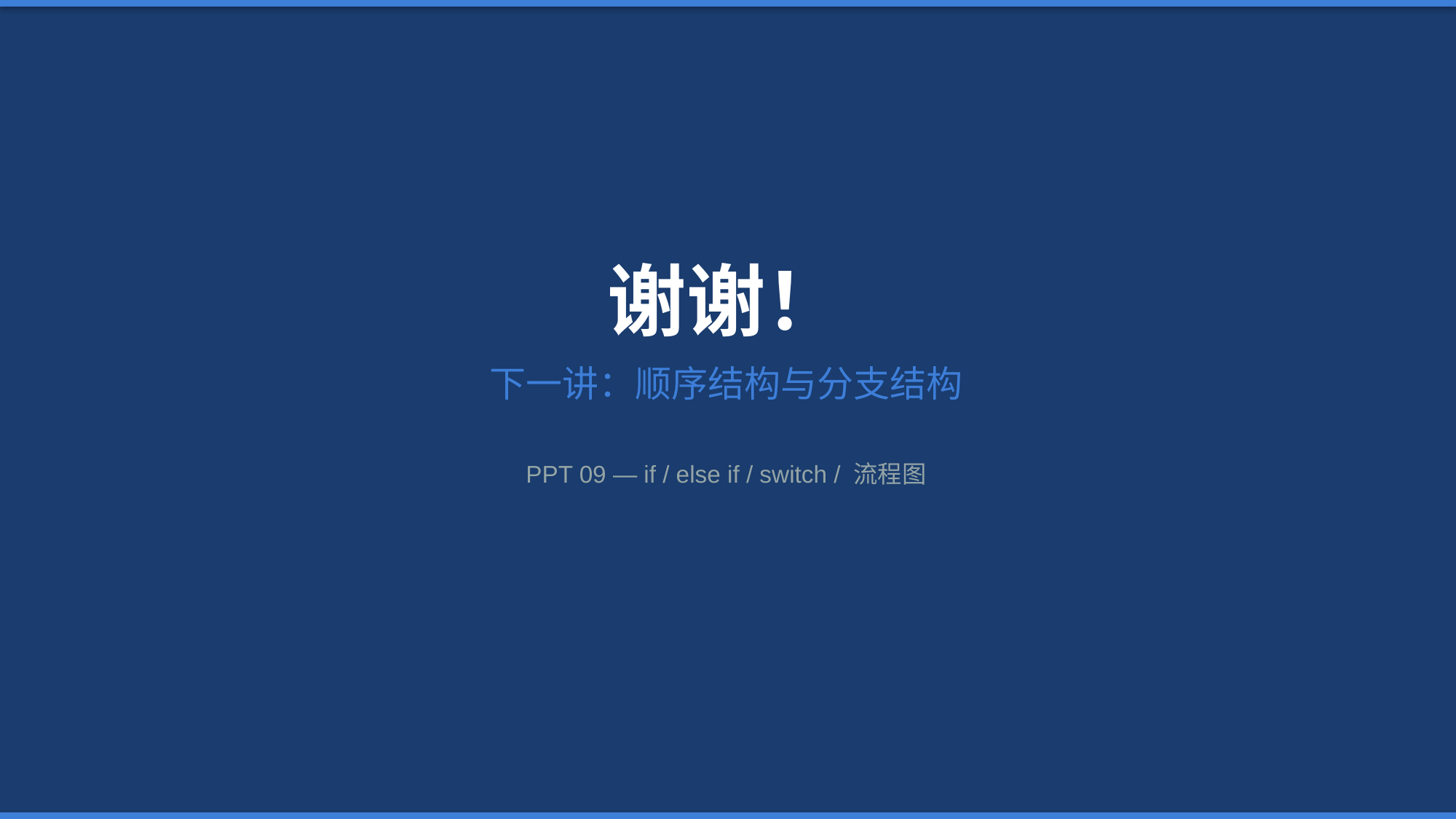

谢谢！
下一讲：顺序结构与分支结构
PPT 09 — if / else if / switch / 流程图